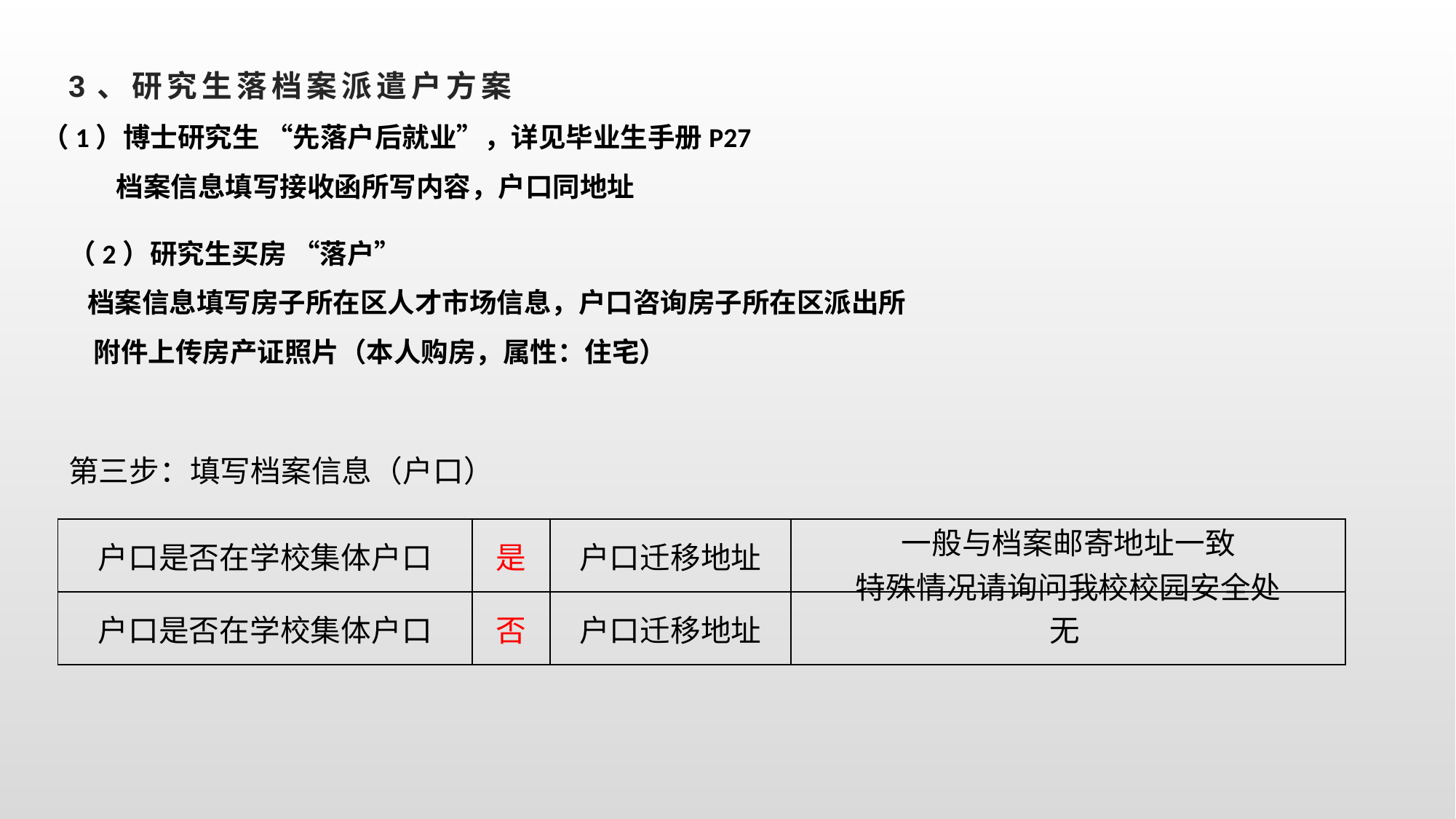

3、研究生落档案派遣户方案
（1）博士研究生 “先落户后就业”，详见毕业生手册P27
           档案信息填写接收函所写内容，户口同地址

（2）研究生买房 “落户”
  档案信息填写房子所在区人才市场信息，户口咨询房子所在区派出所
   附件上传房产证照片（本人购房，属性：住宅）
第三步：填写档案信息（户口）

| 户口是否在学校集体户口 | 是 | 户口迁移地址 | 一般与档案邮寄地址一致 特殊情况请询问我校校园安全处 |
| --- | --- | --- | --- |
| 户口是否在学校集体户口 | 否 | 户口迁移地址 | 无 |